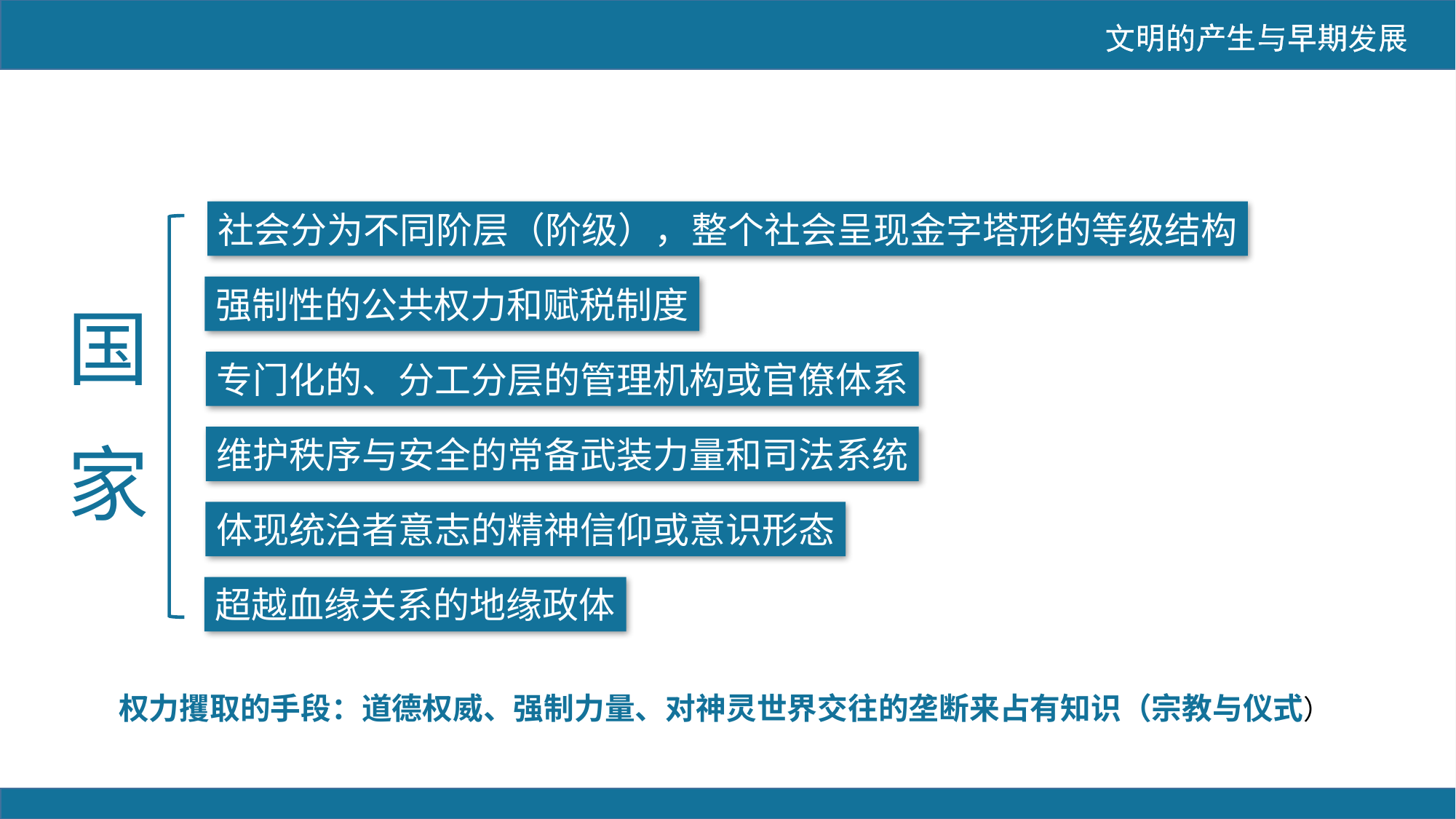

社会分为不同阶层（阶级），整个社会呈现金字塔形的等级结构

强制性的公共权力和赋税制度
国
专门化的、分工分层的管理机构或官僚体系
家
维护秩序与安全的常备武装力量和司法系统
体现统治者意志的精神信仰或意识形态
超越血缘关系的地缘政体
权力攫取的手段：道德权威、强制力量、对神灵世界交往的垄断来占有知识（宗教与仪式）